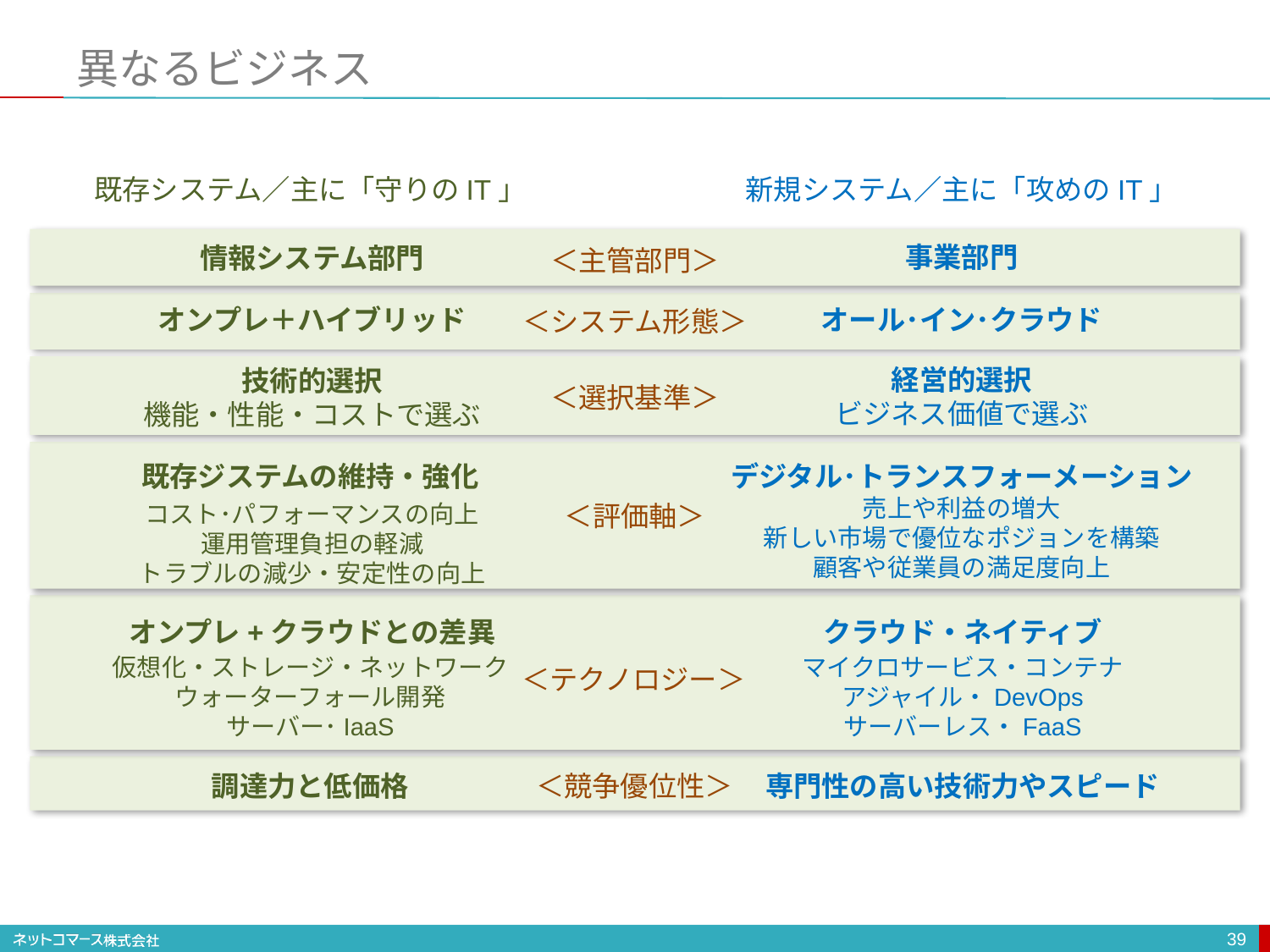

# 異なるビジネス
既存システム／主に「守りのIT」
新規システム／主に「攻めのIT」

事業部門
情報システム部門
＜主管部門＞

オンプレ＋ハイブリッド
オール･イン･クラウド
＜システム形態＞
経営的選択
ビジネス価値で選ぶ

技術的選択
機能・性能・コストで選ぶ
＜選択基準＞

既存ジステムの維持・強化
デジタル･トランスフォーメーション
売上や利益の増大
新しい市場で優位なポジョンを構築
顧客や従業員の満足度向上
コスト･パフォーマンスの向上
運用管理負担の軽減
トラブルの減少・安定性の向上
＜評価軸＞

クラウド・ネイティブ
オンプレ+クラウドとの差異
マイクロサービス・コンテナ
アジャイル・DevOps
サーバーレス・FaaS
仮想化・ストレージ・ネットワーク
ウォーターフォール開発
サーバー･IaaS
＜テクノロジー＞

＜競争優位性＞
専門性の高い技術力やスピード
調達力と低価格
39